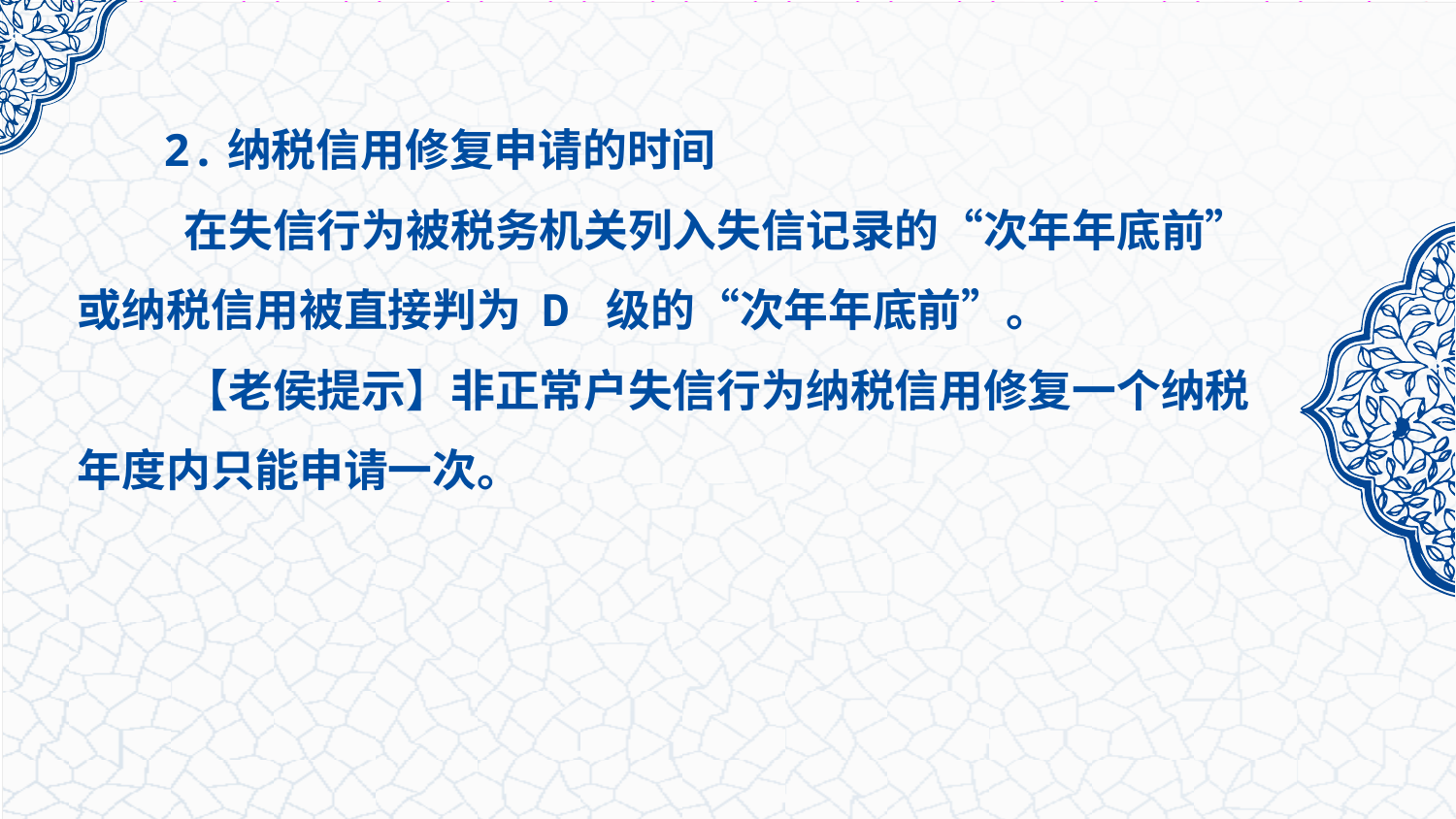

2.纳税信用修复申请的时间
 在失信行为被税务机关列入失信记录的“次年年底前”或纳税信用被直接判为 D 级的“次年年底前”。
 【老侯提示】非正常户失信行为纳税信用修复一个纳税年度内只能申请一次。